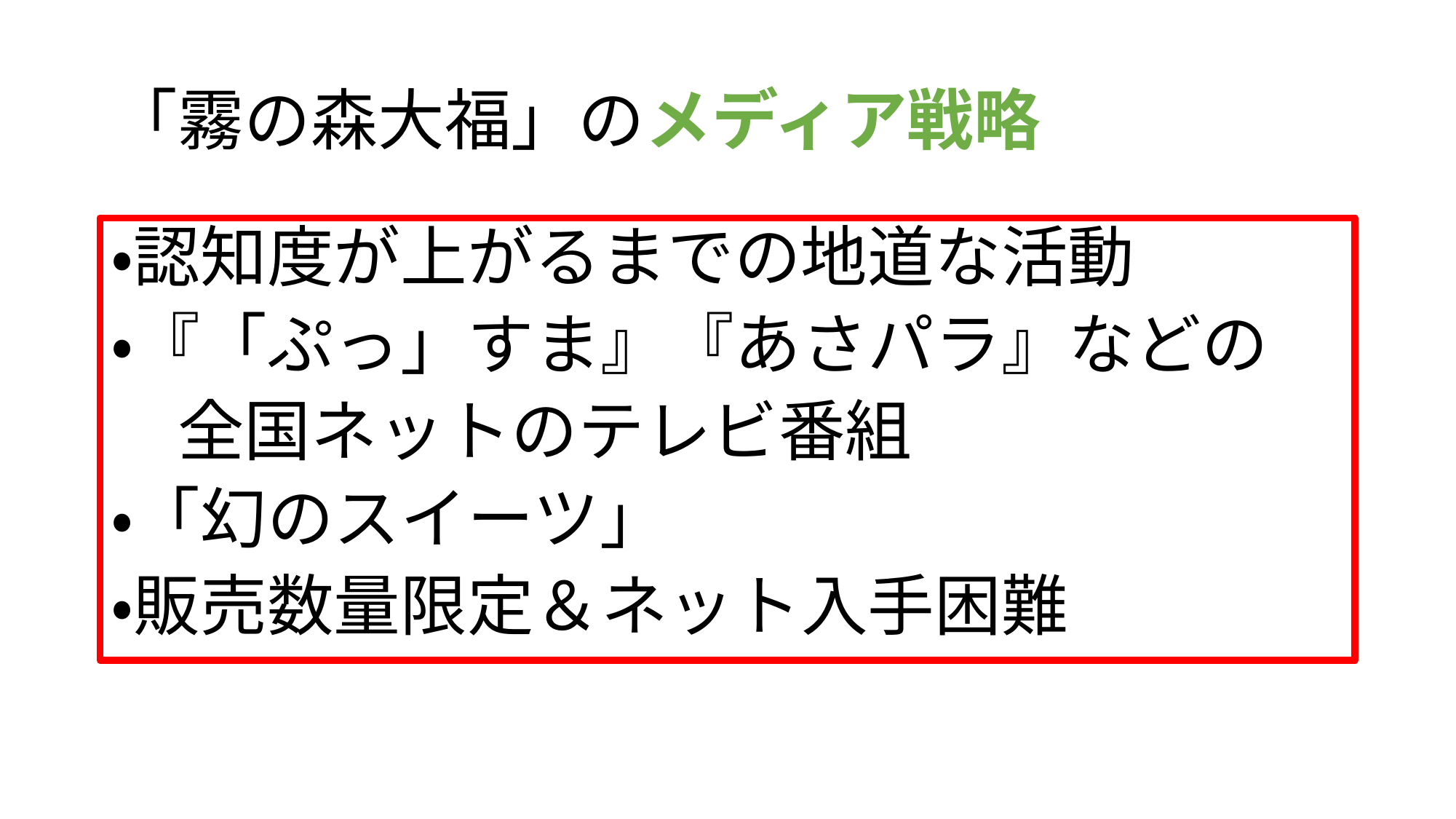

# 「霧の森大福」のメディア戦略
・認知度が上がるまでの地道な活動
・『「ぷっ」すま』『あさパラ』などの
　全国ネットのテレビ番組
・「幻のスイーツ」
・販売数量限定＆ネット入手困難